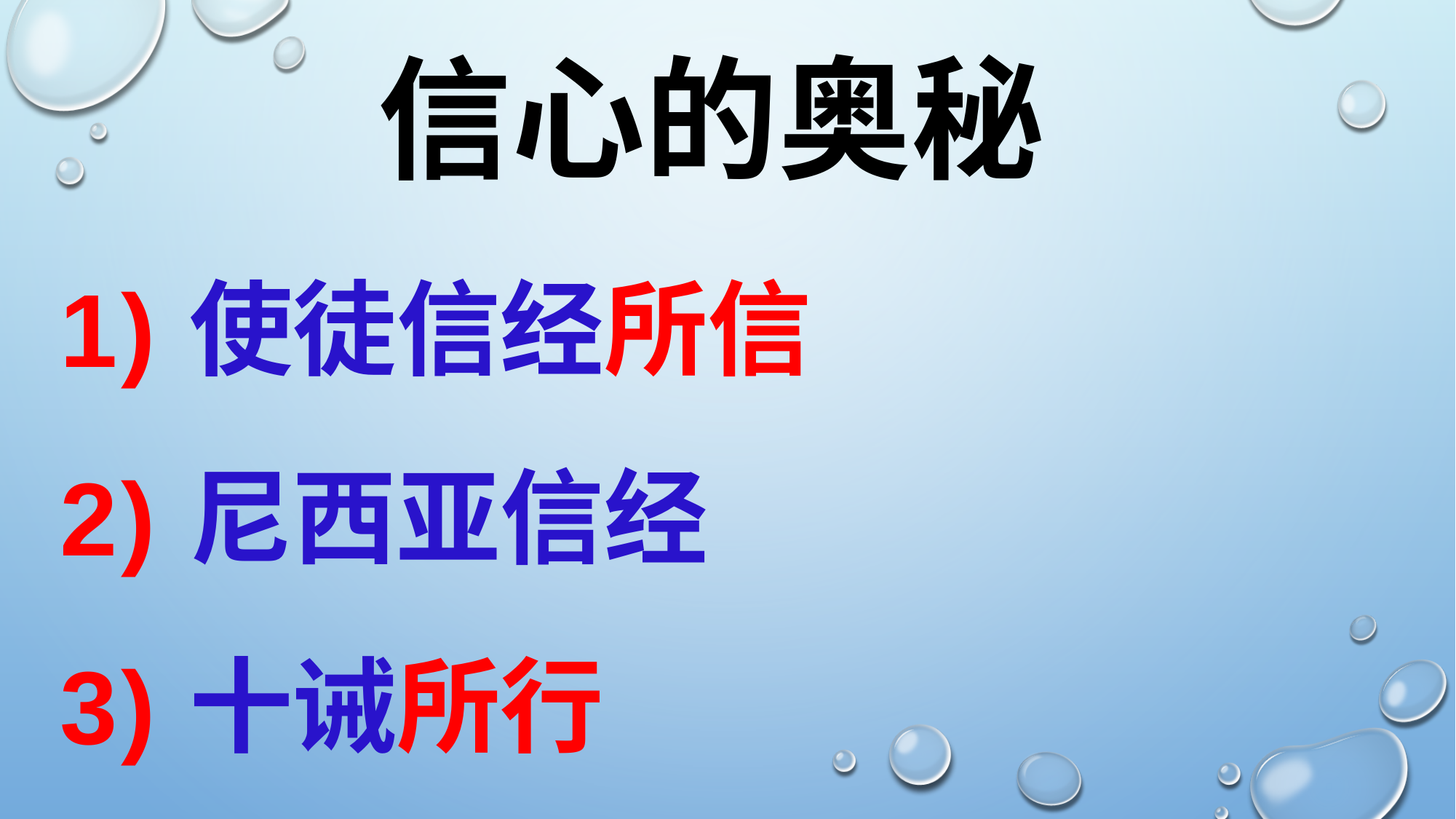

# 信心的奥秘
使徒信经				所信
尼西亚信经
十诫						所行